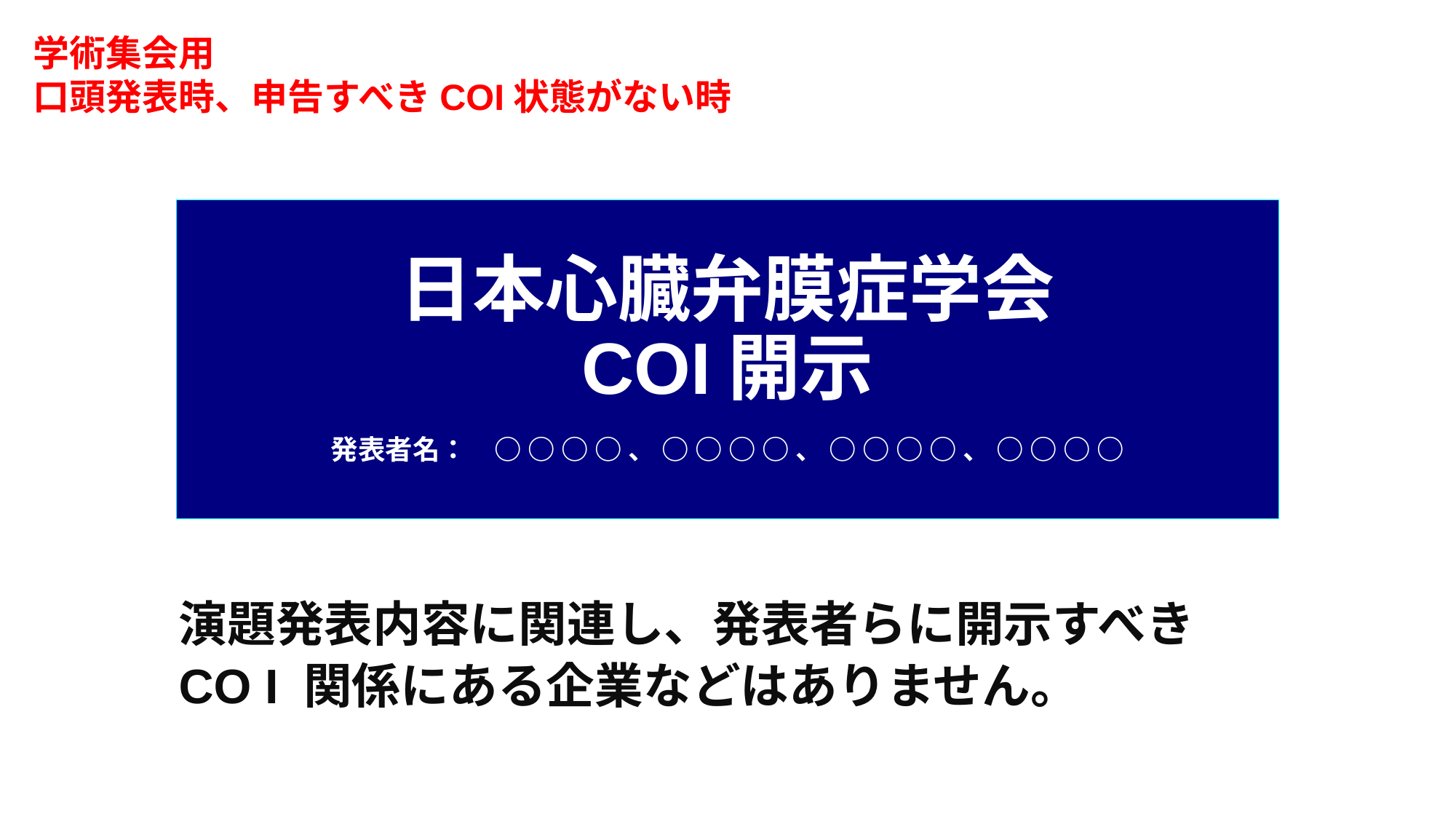

学術集会用
口頭発表時、申告すべきCOI状態がない時
# 日本心臓弁膜症学会 COI開示 　 発表者名：　○ ○ ○ ○ 、 ○ ○ ○ ○ 、 ○ ○ ○ ○ 、 ○ ○ ○ ○

演題発表内容に関連し、発表者らに開示すべき
CO I 関係にある企業などはありません。